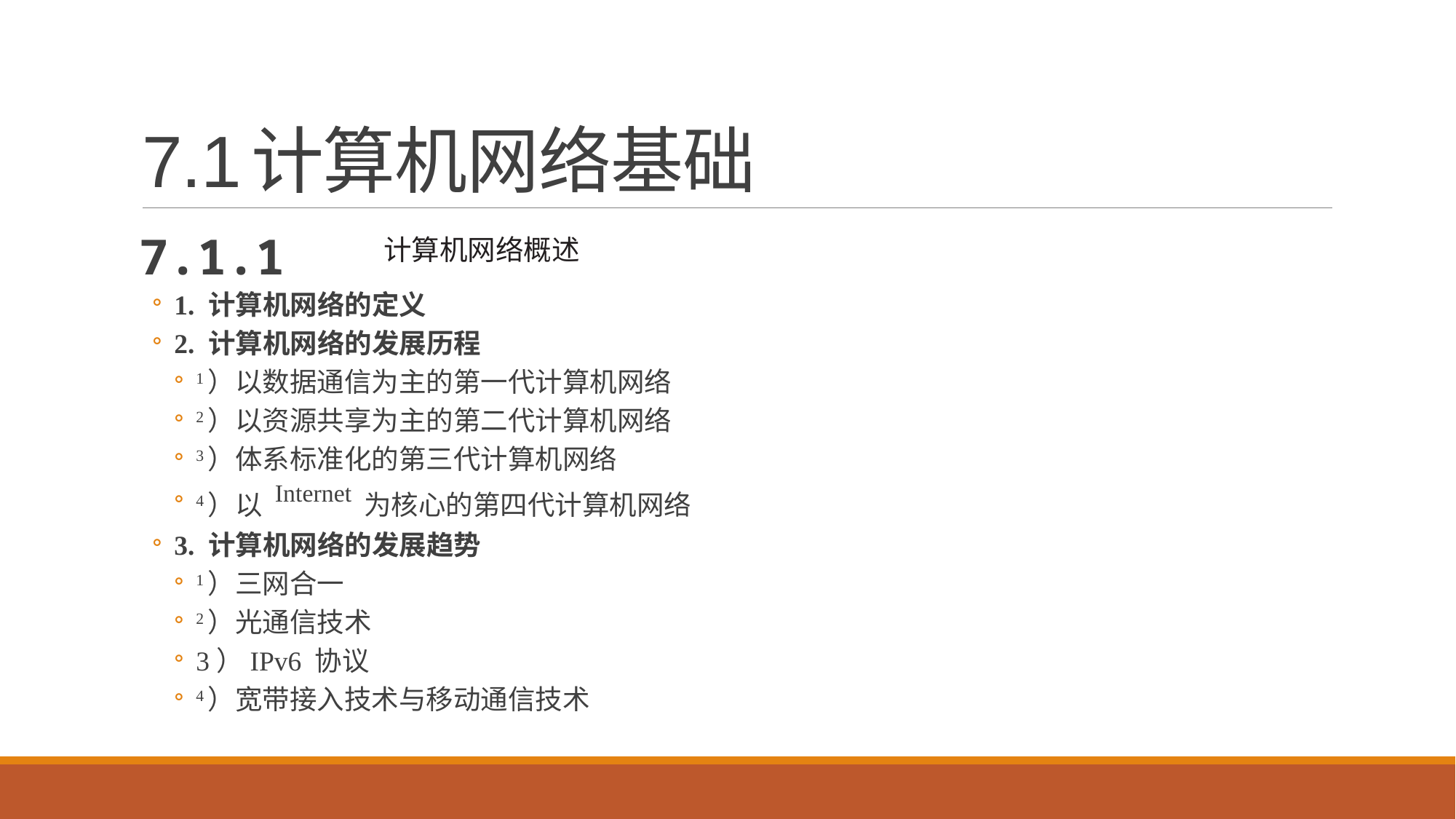

# 7.1	计算机网络基础
7.1.1   计算机网络概述
1. 计算机网络的定义
2. 计算机网络的发展历程
1）以数据通信为主的第一代计算机网络
2）以资源共享为主的第二代计算机网络
3）体系标准化的第三代计算机网络
4）以 Internet 为核心的第四代计算机网络
3. 计算机网络的发展趋势
1）三网合一
2）光通信技术
3）IPv6 协议
4）宽带接入技术与移动通信技术